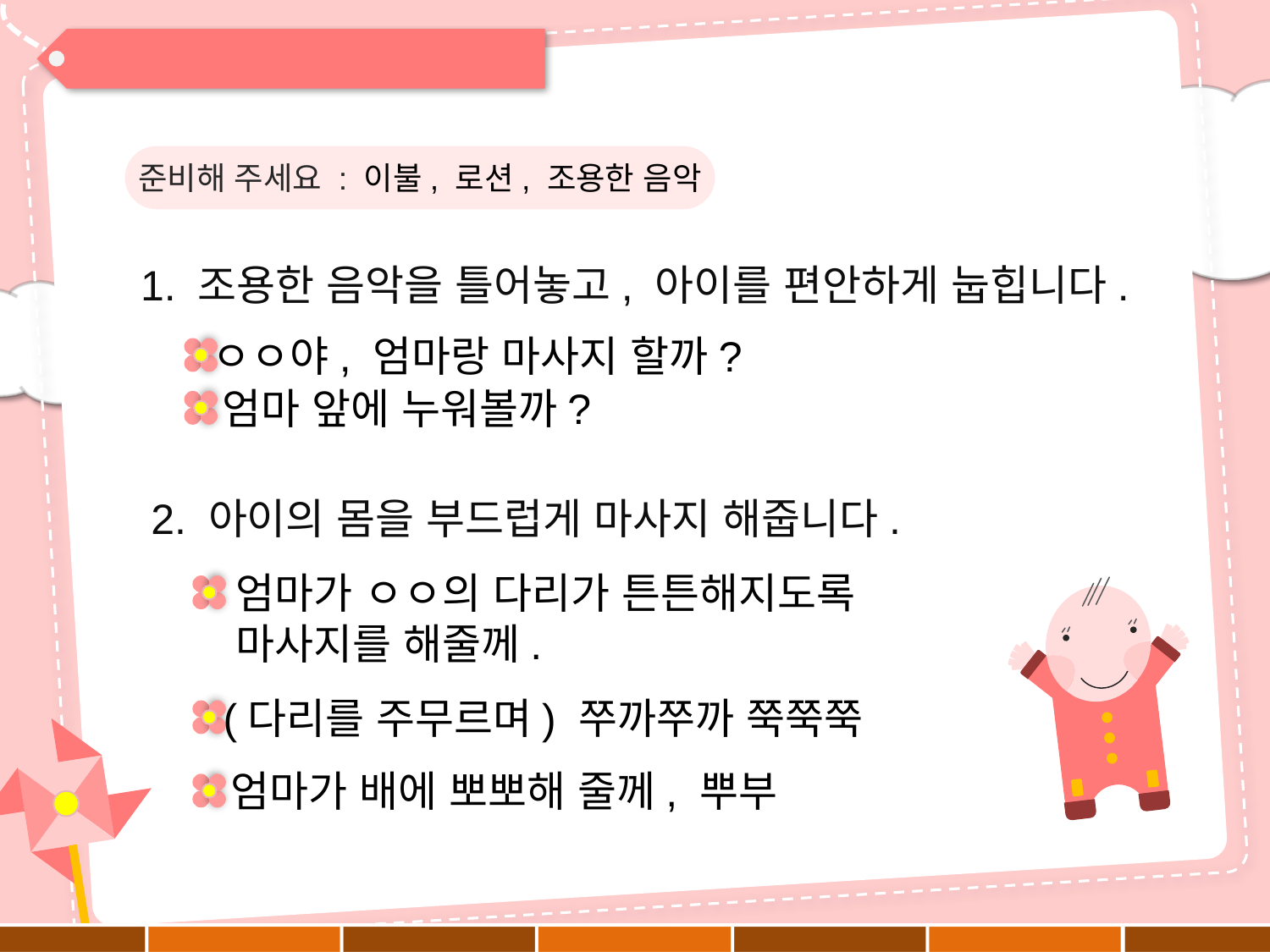

준비해 주세요 : 이불, 로션, 조용한 음악
1. 조용한 음악을 틀어놓고, 아이를 편안하게 눕힙니다.
ㅇㅇ야, 엄마랑 마사지 할까?

엄마 앞에 누워볼까?

2. 아이의 몸을 부드럽게 마사지 해줍니다.
엄마가 ㅇㅇ의 다리가 튼튼해지도록
마사지를 해줄께.

(다리를 주무르며) 쭈까쭈까 쭉쭉쭉

엄마가 배에 뽀뽀해 줄께, 뿌부